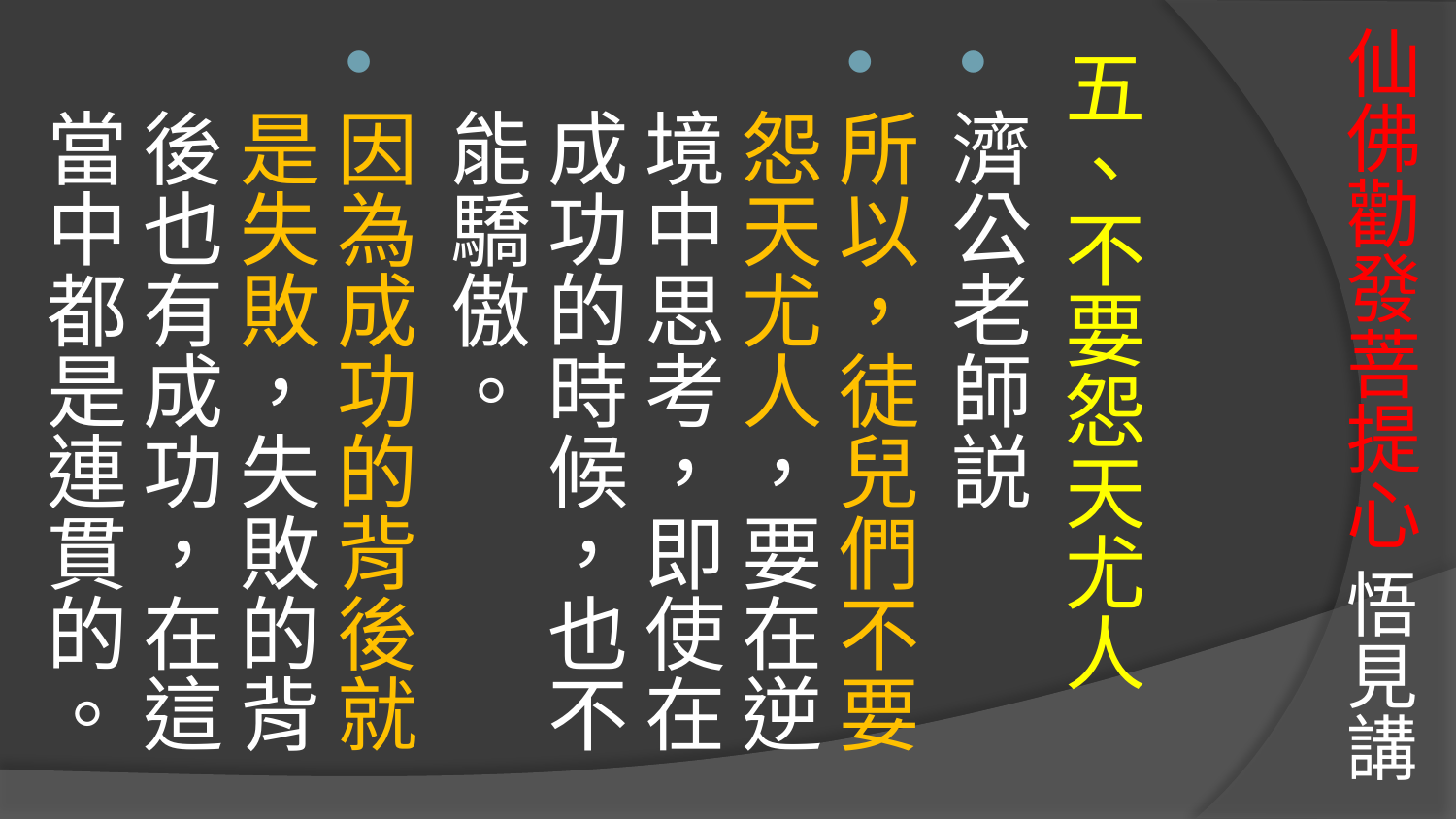

# 仙佛勸發菩提心 悟見講
五、不要怨天尤人
濟公老師説
所以，徒兒們不要怨天尤人，要在逆境中思考，即使在成功的時候，也不能驕傲。
因為成功的背後就是失敗，失敗的背後也有成功，在這當中都是連貫的。